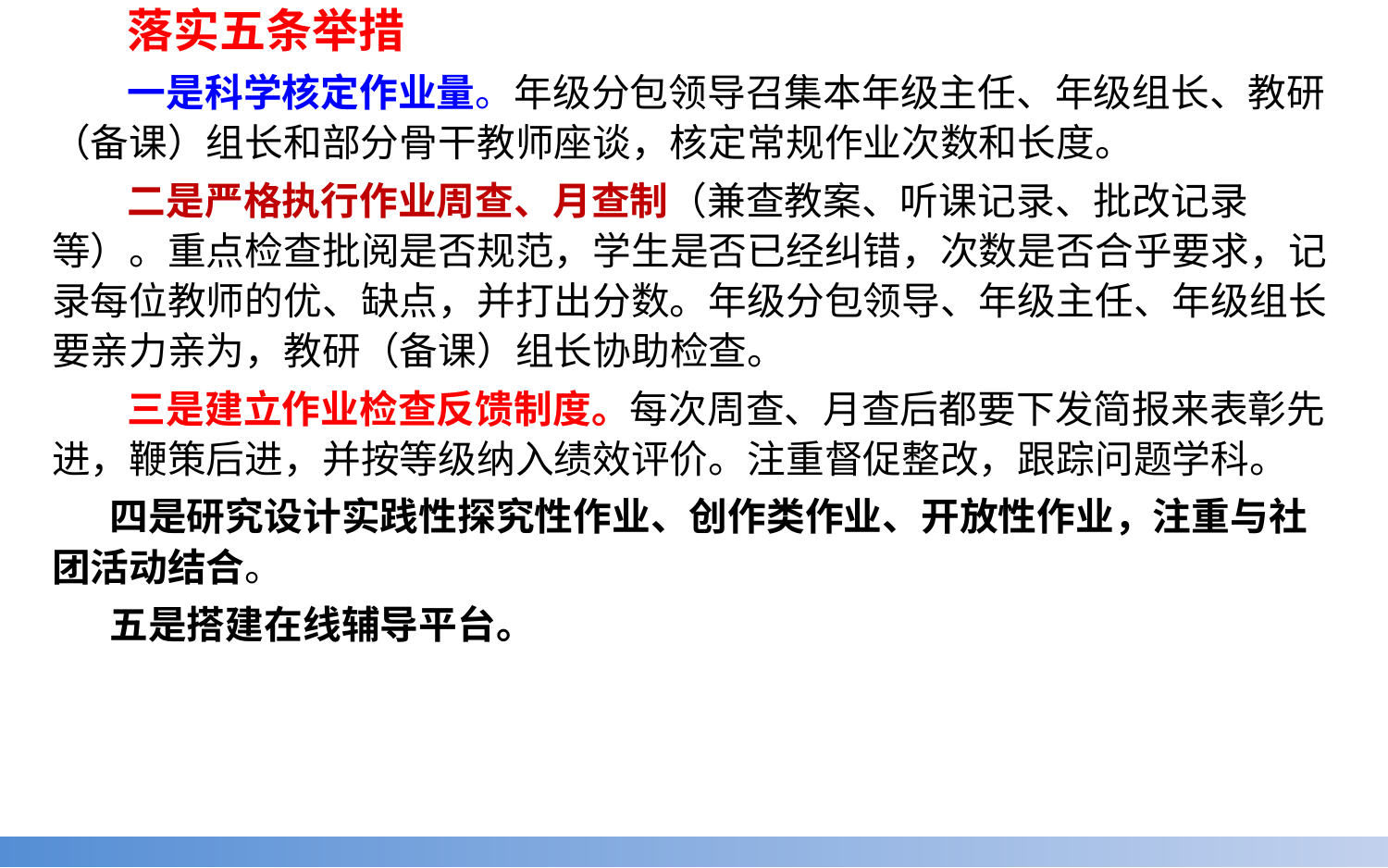

落实五条举措
 一是科学核定作业量。年级分包领导召集本年级主任、年级组长、教研（备课）组长和部分骨干教师座谈，核定常规作业次数和长度。
 二是严格执行作业周查、月查制（兼查教案、听课记录、批改记录等）。重点检查批阅是否规范，学生是否已经纠错，次数是否合乎要求，记录每位教师的优、缺点，并打出分数。年级分包领导、年级主任、年级组长要亲力亲为，教研（备课）组长协助检查。
 三是建立作业检查反馈制度。每次周查、月查后都要下发简报来表彰先进，鞭策后进，并按等级纳入绩效评价。注重督促整改，跟踪问题学科。
四是研究设计实践性探究性作业、创作类作业、开放性作业，注重与社团活动结合。
五是搭建在线辅导平台。